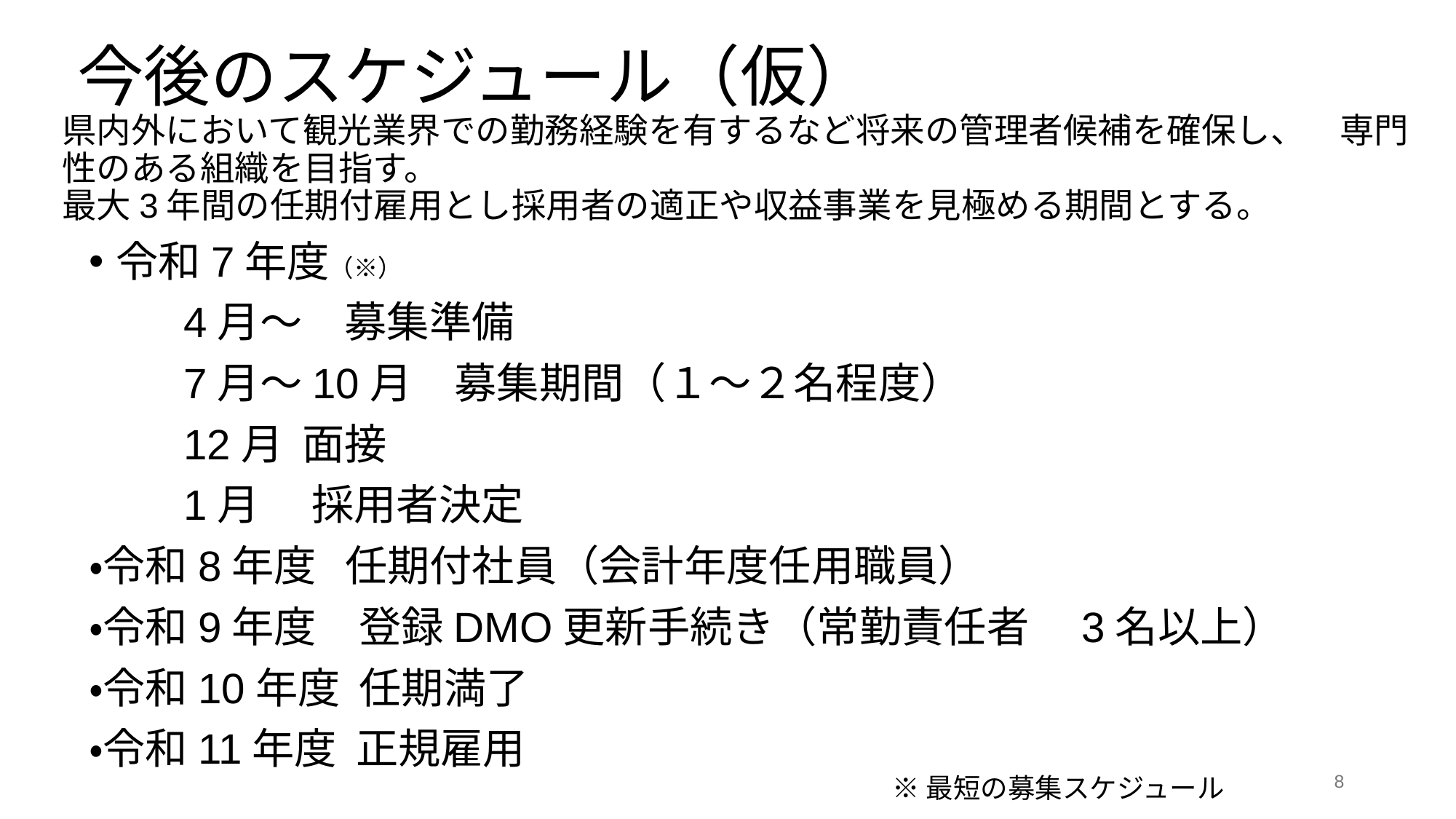

# 今後のスケジュール（仮）
県内外において観光業界での勤務経験を有するなど将来の管理者候補を確保し、　専門性のある組織を目指す。
最大3年間の任期付雇用とし採用者の適正や収益事業を見極める期間とする。
令和7年度（※）
　　4月～　募集準備
　　7月～10月　募集期間（１～２名程度）
　　12月  面接
　　1月　 採用者決定
・令和8年度   任期付社員（会計年度任用職員）
・令和9年度　登録DMO更新手続き（常勤責任者　3名以上）
・令和10年度  任期満了
・令和11年度  正規雇用
8
※最短の募集スケジュール